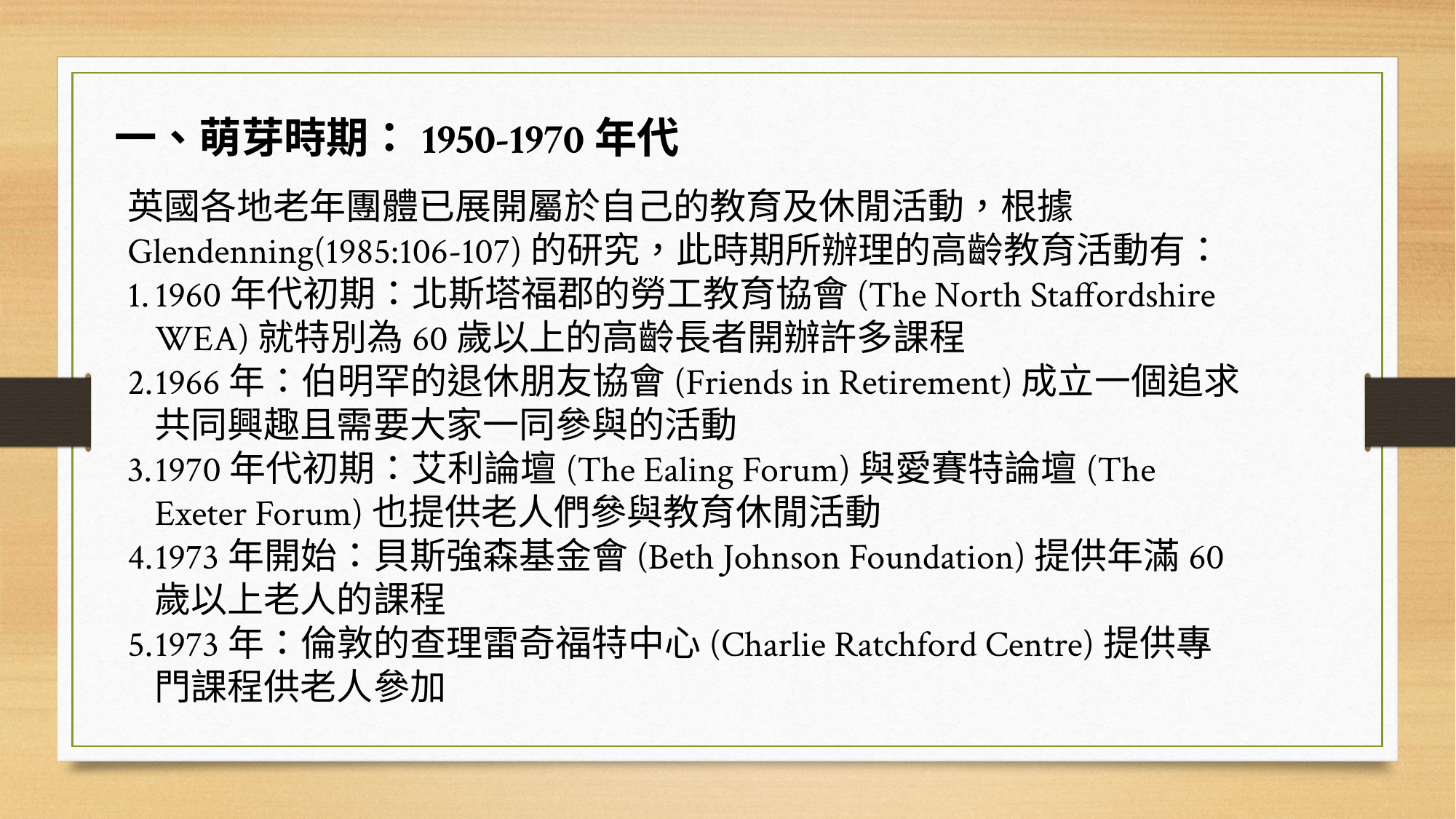

一、萌芽時期：1950-1970年代
英國各地老年團體已展開屬於自己的教育及休閒活動，根據Glendenning(1985:106-107)的研究，此時期所辦理的高齡教育活動有：
1960年代初期：北斯塔福郡的勞工教育協會(The North Staffordshire WEA)就特別為60歲以上的高齡長者開辦許多課程
1966年：伯明罕的退休朋友協會(Friends in Retirement)成立一個追求共同興趣且需要大家一同參與的活動
1970年代初期：艾利論壇(The Ealing Forum)與愛賽特論壇(The Exeter Forum)也提供老人們參與教育休閒活動
1973年開始：貝斯強森基金會(Beth Johnson Foundation)提供年滿60歲以上老人的課程
1973年：倫敦的查理雷奇福特中心(Charlie Ratchford Centre)提供專門課程供老人參加